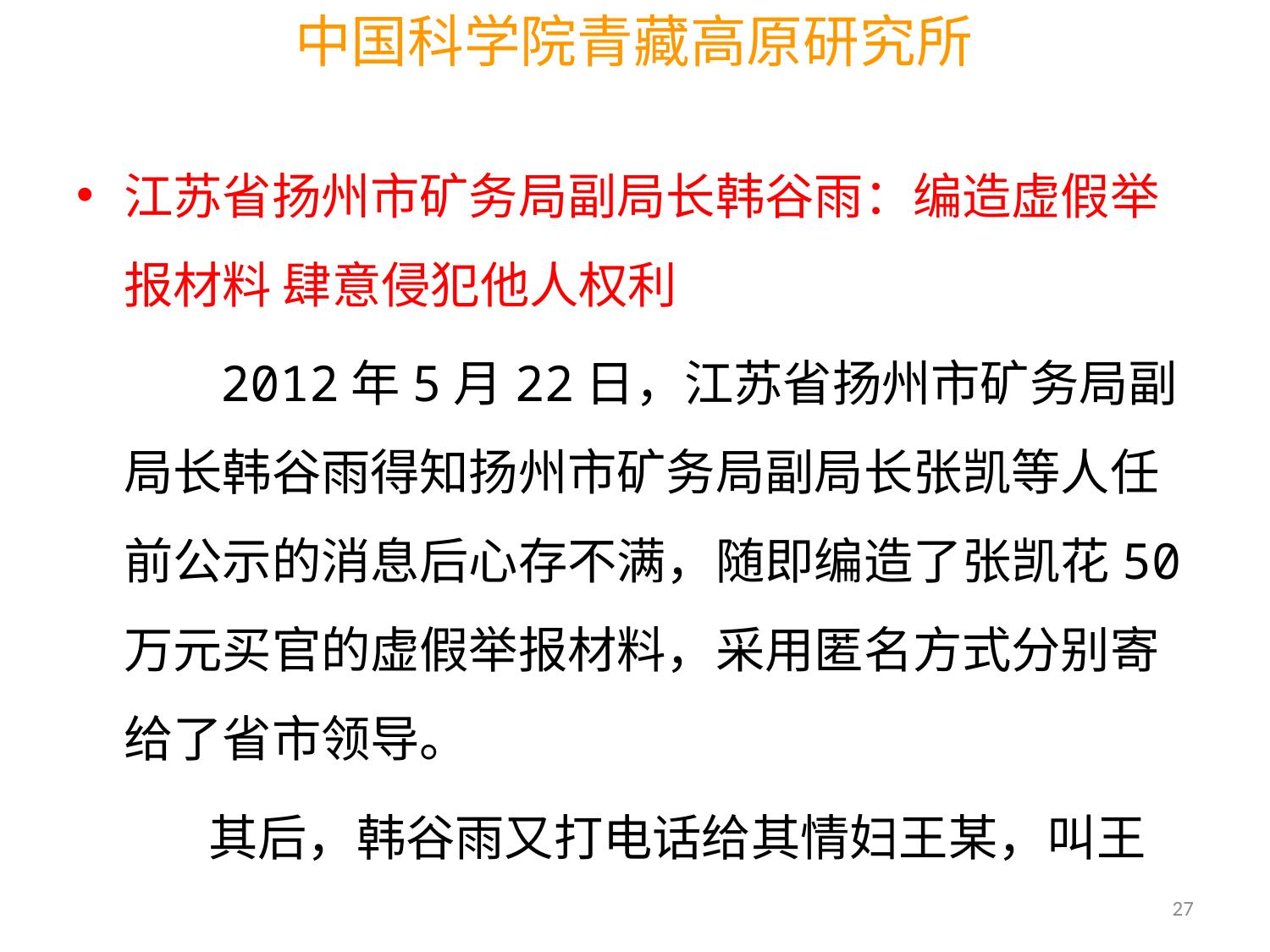

江苏省扬州市矿务局副局长韩谷雨：编造虚假举报材料 肆意侵犯他人权利
  　　2012年5月22日，江苏省扬州市矿务局副局长韩谷雨得知扬州市矿务局副局长张凯等人任前公示的消息后心存不满，随即编造了张凯花50万元买官的虚假举报材料，采用匿名方式分别寄给了省市领导。
  　　其后，韩谷雨又打电话给其情妇王某，叫王
27